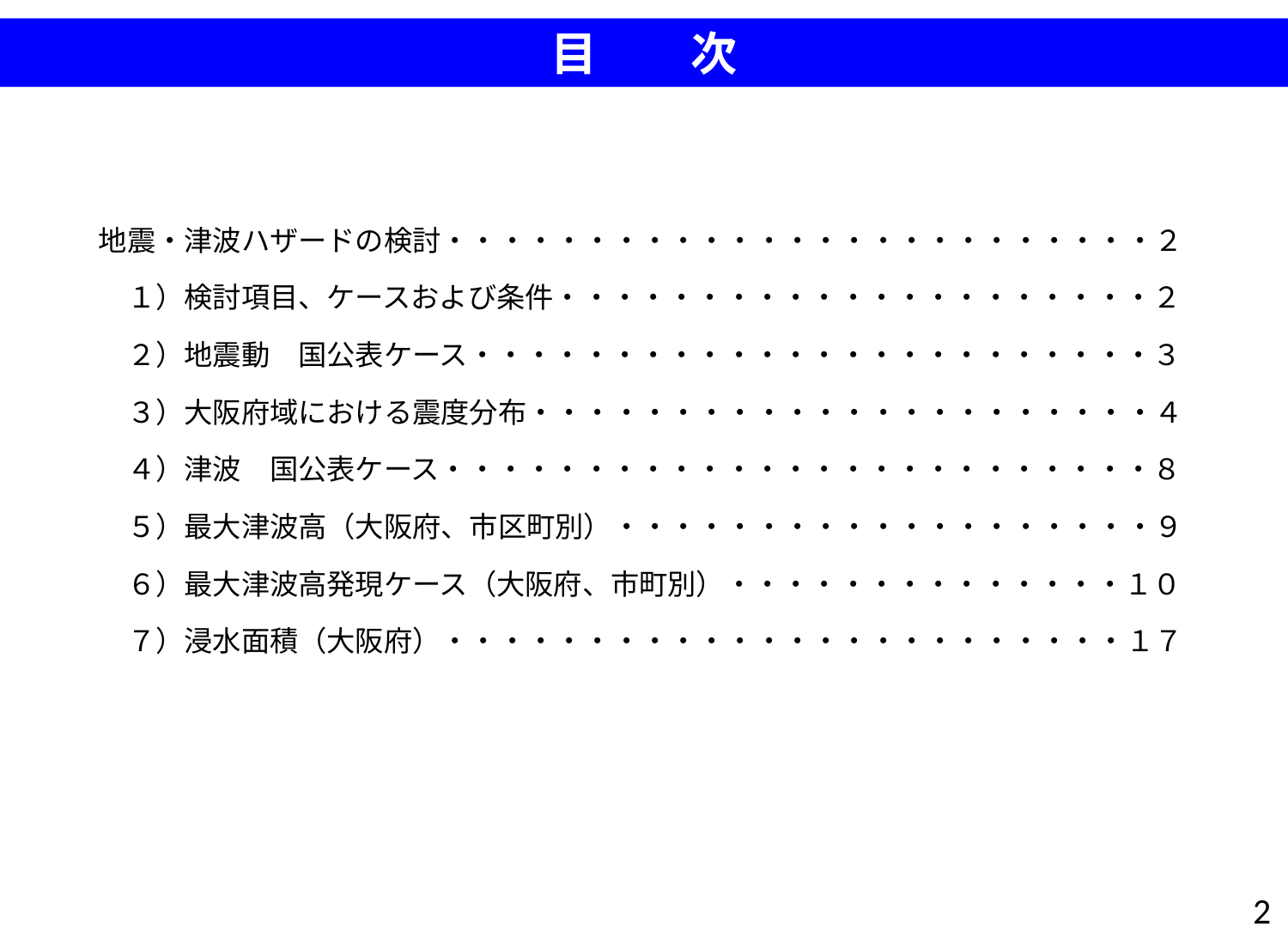

目　　次
地震・津波ハザードの検討・・・・・・・・・・・・・・・・・・・・・・・・・２
　１）検討項目、ケースおよび条件・・・・・・・・・・・・・・・・・・・・・２
　２）地震動　国公表ケース・・・・・・・・・・・・・・・・・・・・・・・・３
　３）大阪府域における震度分布・・・・・・・・・・・・・・・・・・・・・・４
　４）津波　国公表ケース・・・・・・・・・・・・・・・・・・・・・・・・・８
　５）最大津波高（大阪府、市区町別）・・・・・・・・・・・・・・・・・・・９
　６）最大津波高発現ケース（大阪府、市町別）・・・・・・・・・・・・・・１０
　７）浸水面積（大阪府）・・・・・・・・・・・・・・・・・・・・・・・・１７

2